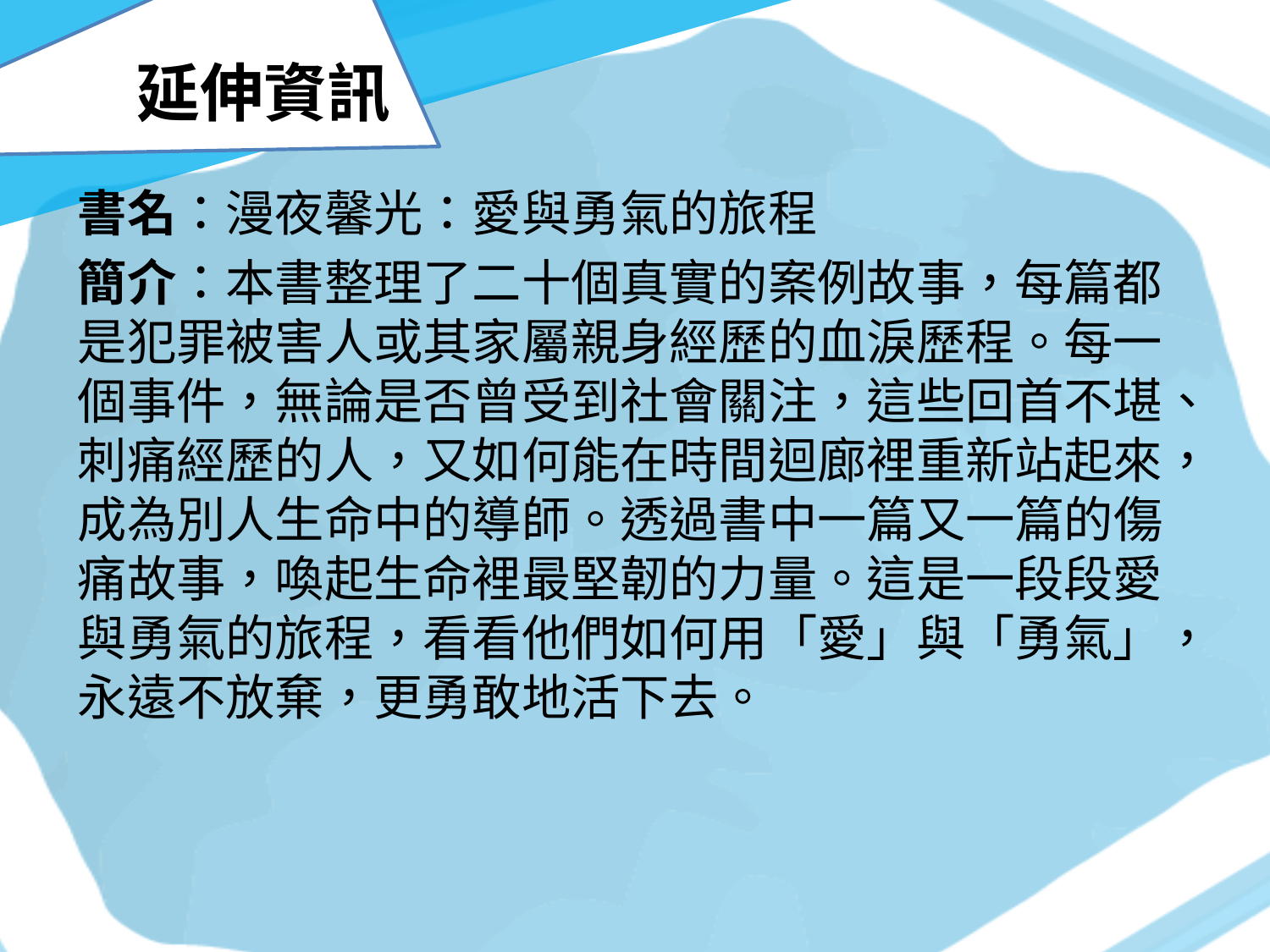

書名：漫夜馨光：愛與勇氣的旅程
簡介：本書整理了二十個真實的案例故事，每篇都是犯罪被害人或其家屬親身經歷的血淚歷程。每一個事件，無論是否曾受到社會關注，這些回首不堪、刺痛經歷的人，又如何能在時間迴廊裡重新站起來，成為別人生命中的導師。透過書中一篇又一篇的傷痛故事，喚起生命裡最堅韌的力量。這是一段段愛與勇氣的旅程，看看他們如何用「愛」與「勇氣」，永遠不放棄，更勇敢地活下去。